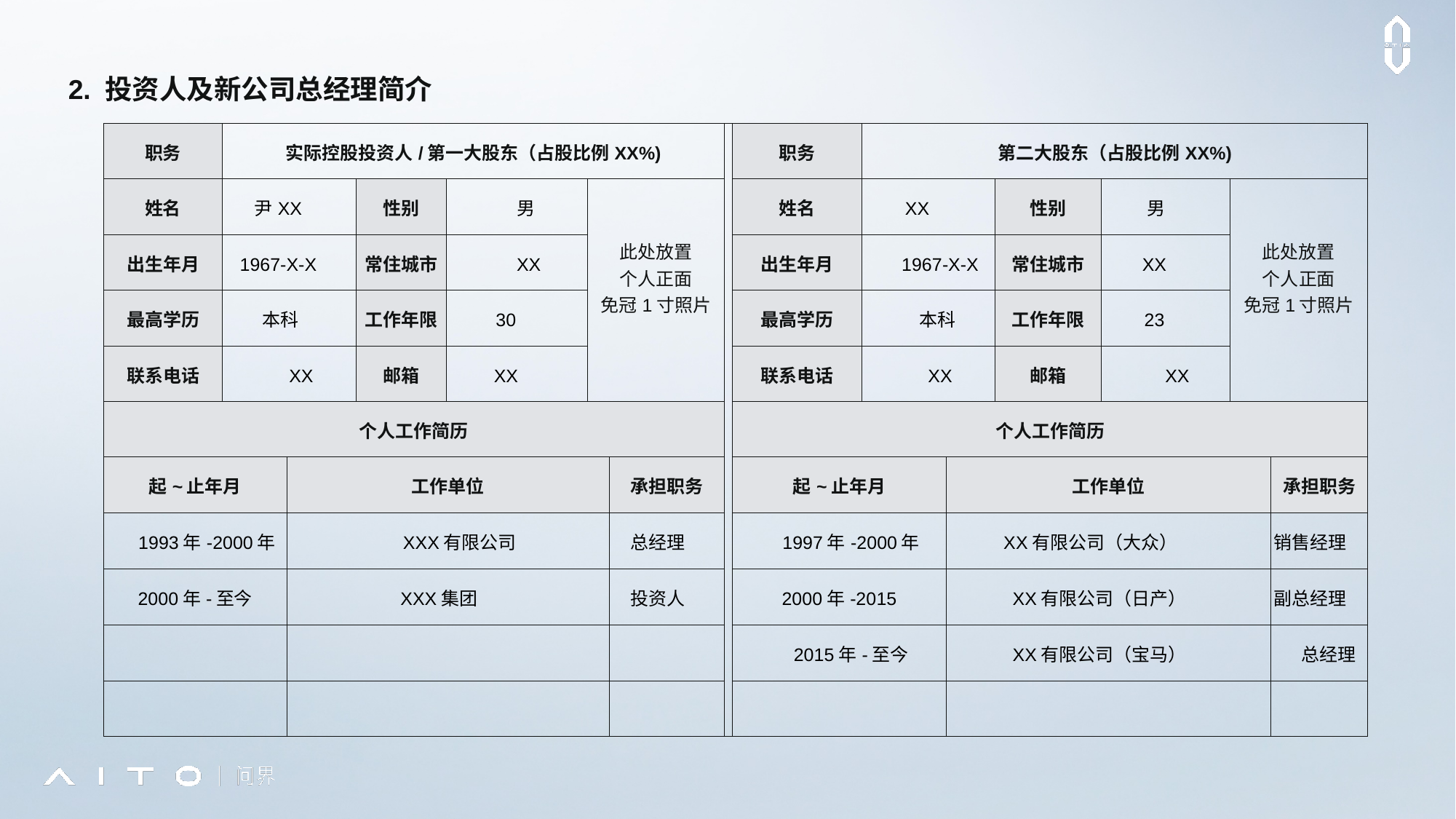

2. 投资人及新公司总经理简介
| 职务 | 实际控股投资人/第一大股东（占股比例XX%) |  |  |  |  |  |  | 职务 | 第二大股东（占股比例XX%) |  |  |  |  |  |
| --- | --- | --- | --- | --- | --- | --- | --- | --- | --- | --- | --- | --- | --- | --- |
| 姓名 | 尹XX |  | 性别 | 男 | 此处放置 个人正面 免冠1寸照片 |  |  | 姓名 | XX |  | 性别 | 男 | 此处放置 个人正面 免冠1寸照片 |  |
| 出生年月 | 1967-X-X |  | 常住城市 | XX |  |  |  | 出生年月 | 1967-X-X |  | 常住城市 | XX |  |  |
| 最高学历 | 本科 |  | 工作年限 | 30 |  |  |  | 最高学历 | 本科 |  | 工作年限 | 23 |  |  |
| 联系电话 | XX |  | 邮箱 | XX |  |  |  | 联系电话 | XX |  | 邮箱 | XX |  |  |
| 个人工作简历 |  |  |  |  |  |  |  | 个人工作简历 |  |  |  |  |  |  |
| 起~止年月 |  | 工作单位 |  |  |  | 承担职务 |  | 起~止年月 |  | 工作单位 |  |  |  | 承担职务 |
| 1993年-2000年 |  | XXX有限公司 |  |  |  | 总经理 |  | 1997年-2000年 |  | XX有限公司（大众） |  |  |  | 销售经理 |
| 2000年-至今 |  | XXX集团 |  |  |  | 投资人 |  | 2000年-2015 |  | XX有限公司（日产） |  |  |  | 副总经理 |
|  |  |  |  |  |  |  |  | 2015年-至今 |  | XX有限公司（宝马） |  |  |  | 总经理 |
|  |  |  |  |  |  |  |  |  |  |  |  |  |  |  |